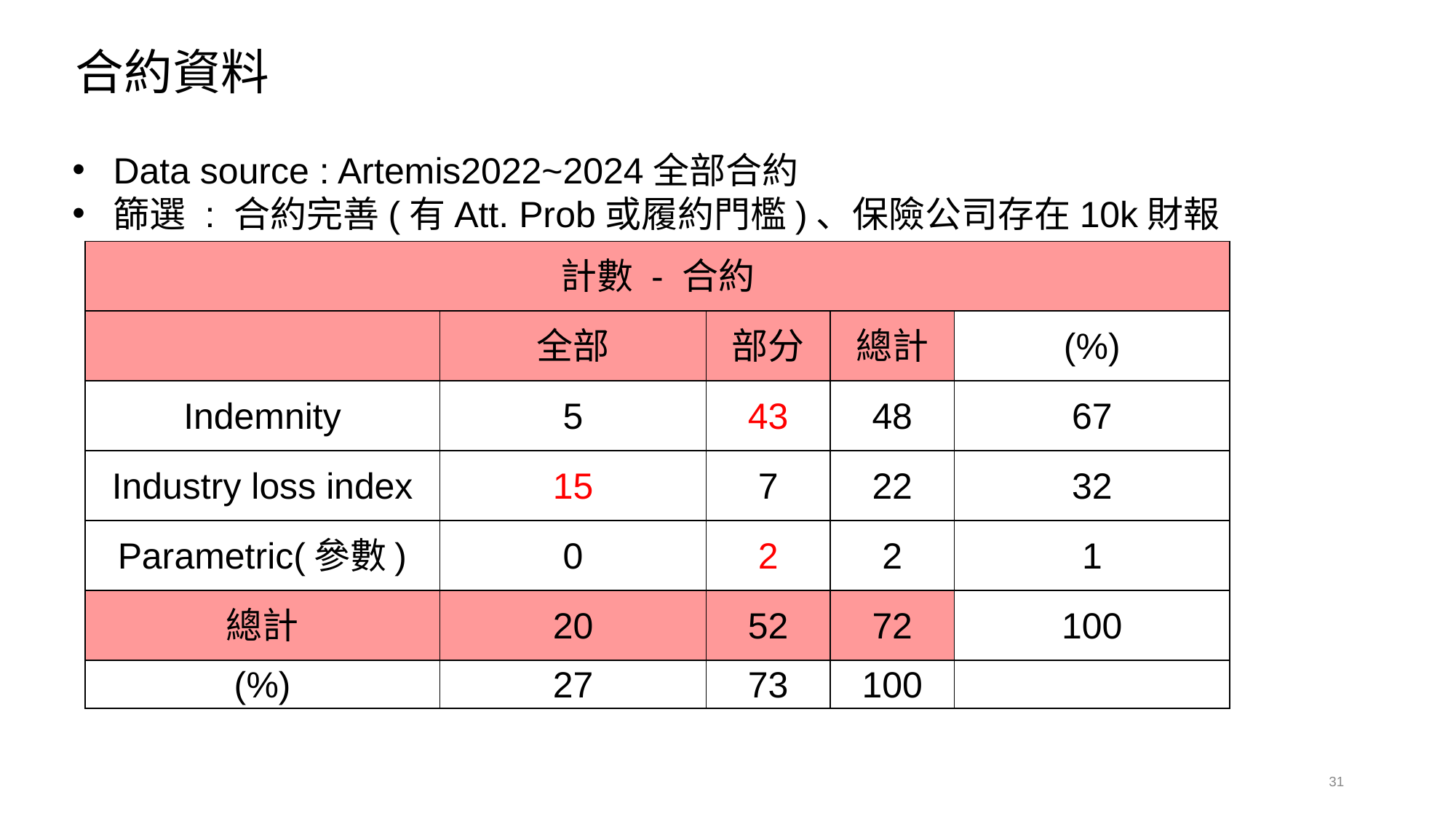

合約資料
Data source : Artemis2022~2024全部合約
篩選 : 合約完善(有Att. Prob或履約門檻)、保險公司存在10k財報
| 計數 - 合約 |  |  |  |  |
| --- | --- | --- | --- | --- |
|  | 全部 | 部分 | 總計 | (%) |
| Indemnity | 5 | 43 | 48 | 67 |
| Industry loss index | 15 | 7 | 22 | 32 |
| Parametric(參數) | 0 | 2 | 2 | 1 |
| 總計 | 20 | 52 | 72 | 100 |
| (%) | 27 | 73 | 100 |  |
31